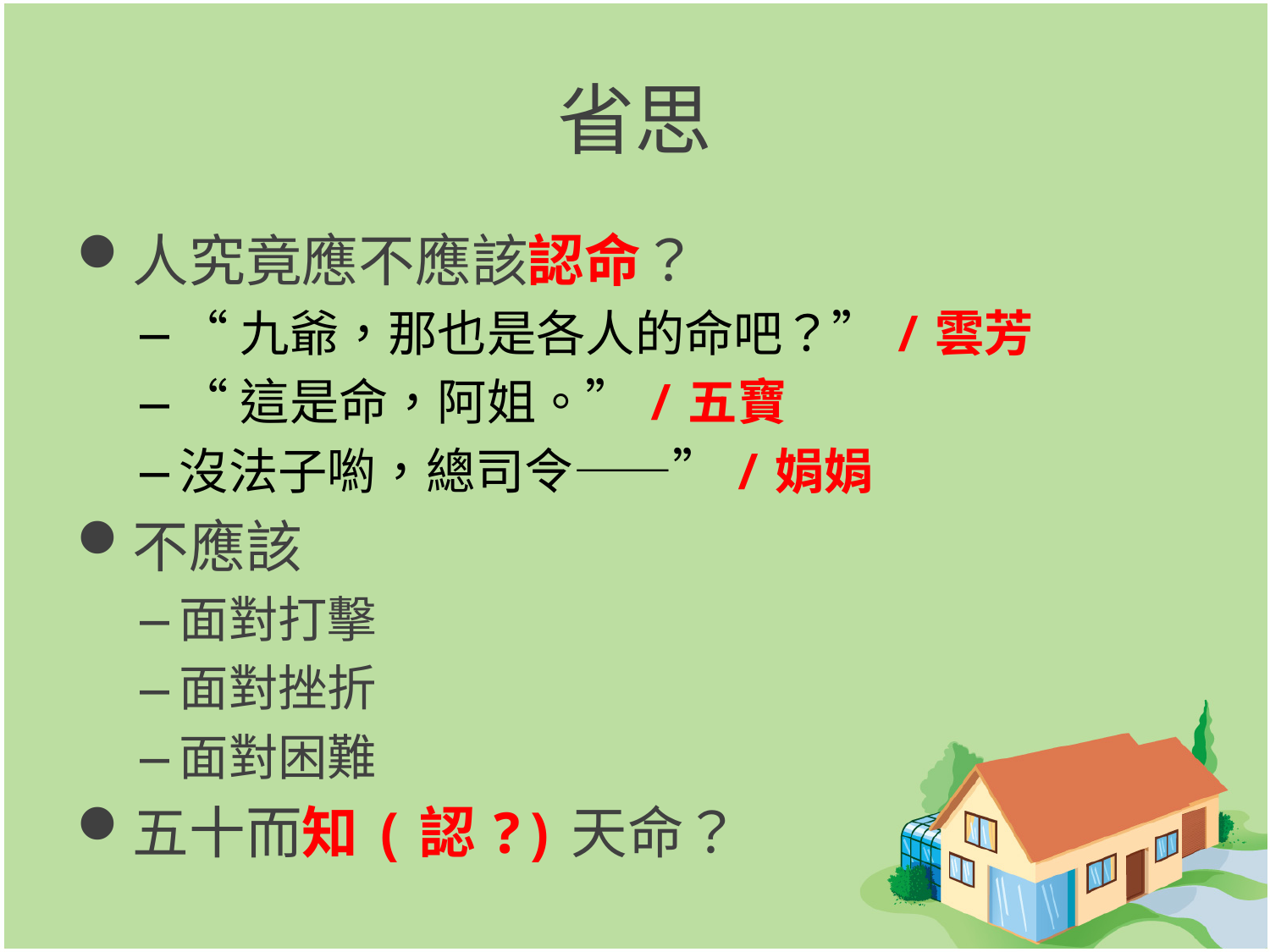

# 省思
人究竟應不應該認命？
“九爺，那也是各人的命吧？”/雲芳
“這是命，阿姐。”/五寶
沒法子喲，總司令——”/娟娟
不應該
面對打擊
面對挫折
面對困難
五十而知(認?)天命？